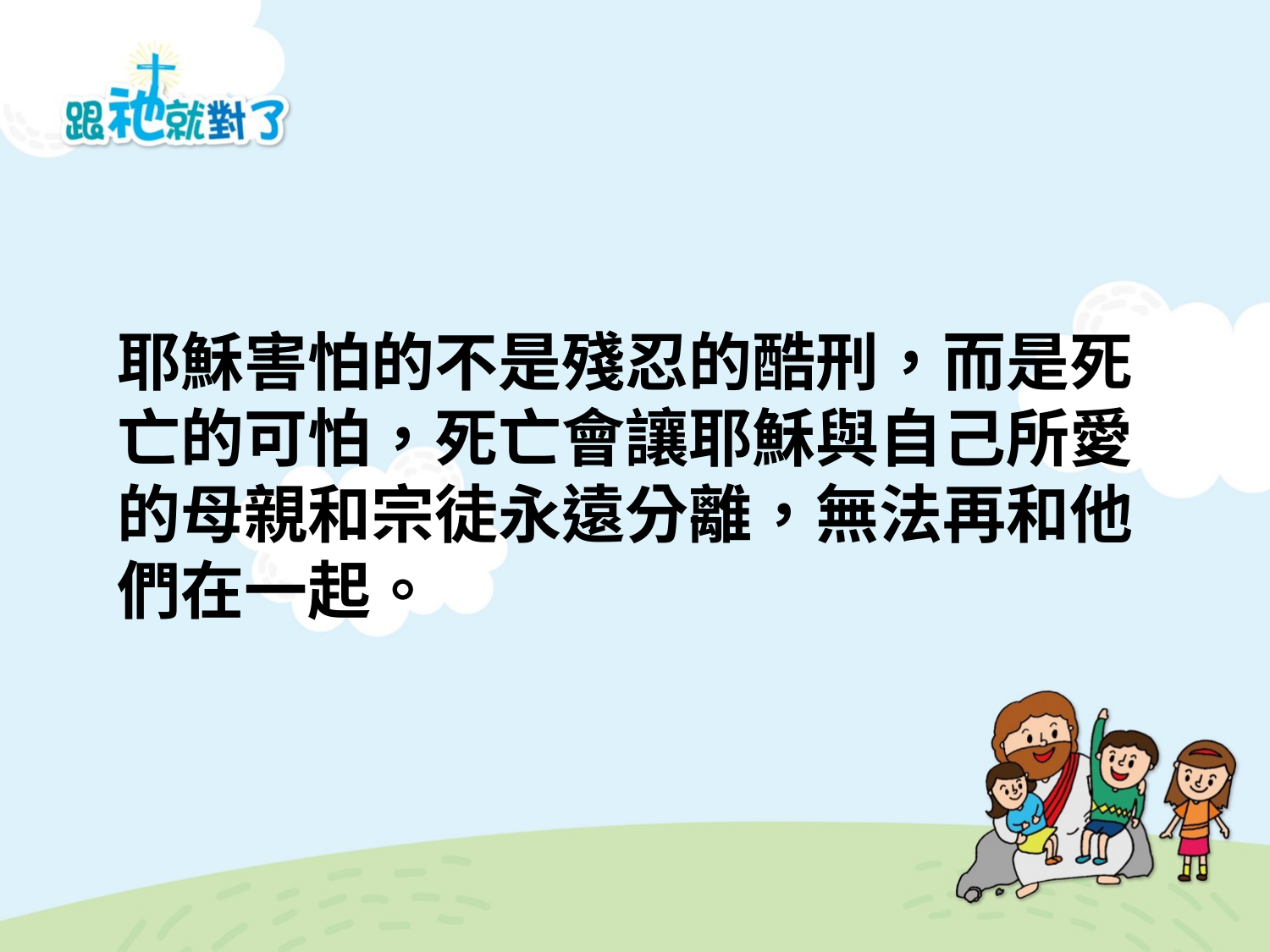

耶穌害怕的不是殘忍的酷刑，而是死亡的可怕，死亡會讓耶穌與自己所愛的母親和宗徒永遠分離，無法再和他們在一起。